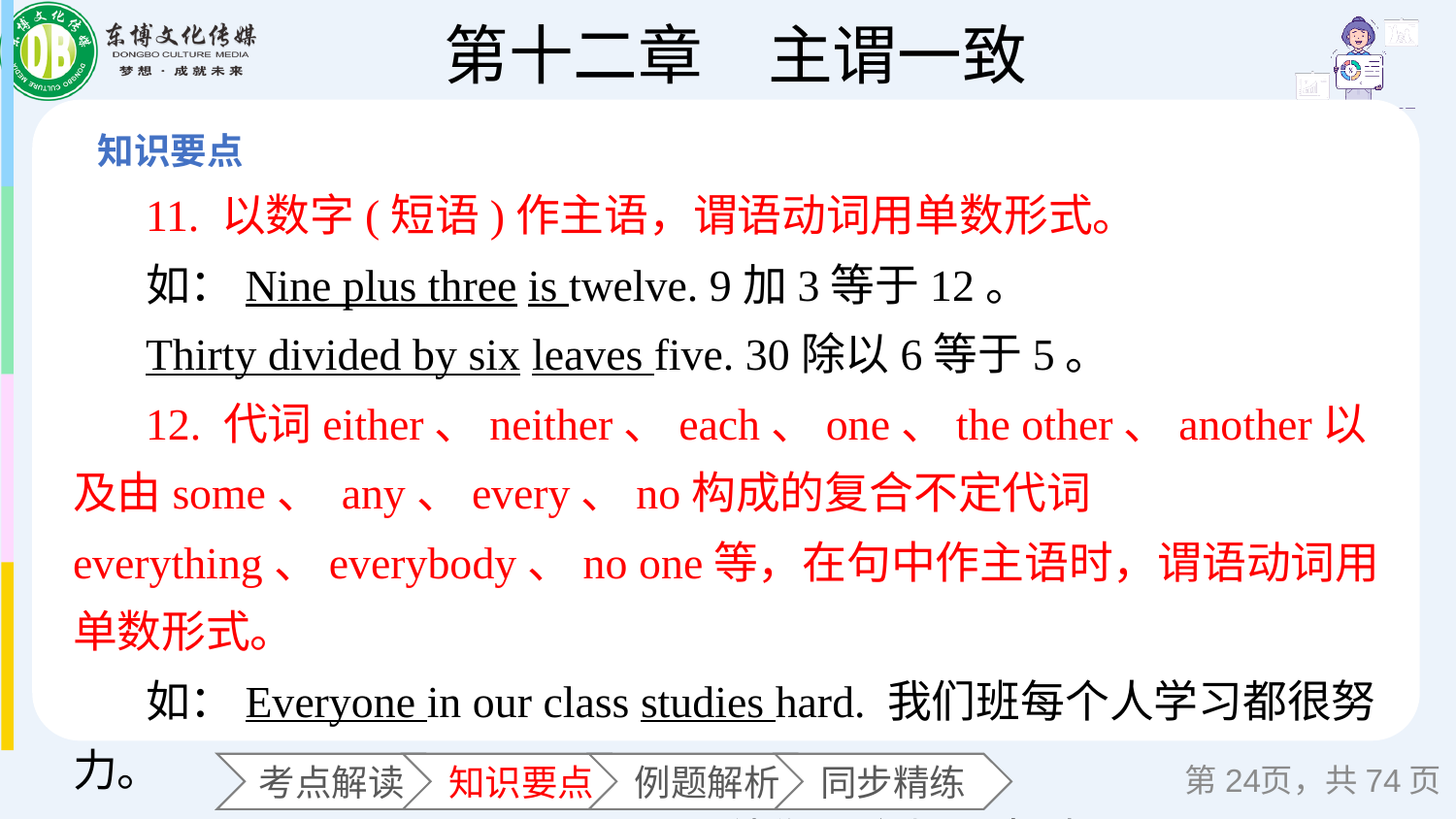

11. 以数字(短语)作主语，谓语动词用单数形式。
如：Nine plus three is twelve. 9加3等于12。
Thirty divided by six leaves five. 30除以6等于5。
12. 代词either、neither、each、one、the other、another以及由some、 any、every、no构成的复合不定代词everything、everybody、no one等，在句中作主语时，谓语动词用单数形式。
如：Everyone in our class studies hard. 我们班每个人学习都很努力。
Neither of them has been there. 他们两个都没去过那里。
第24页，共74页